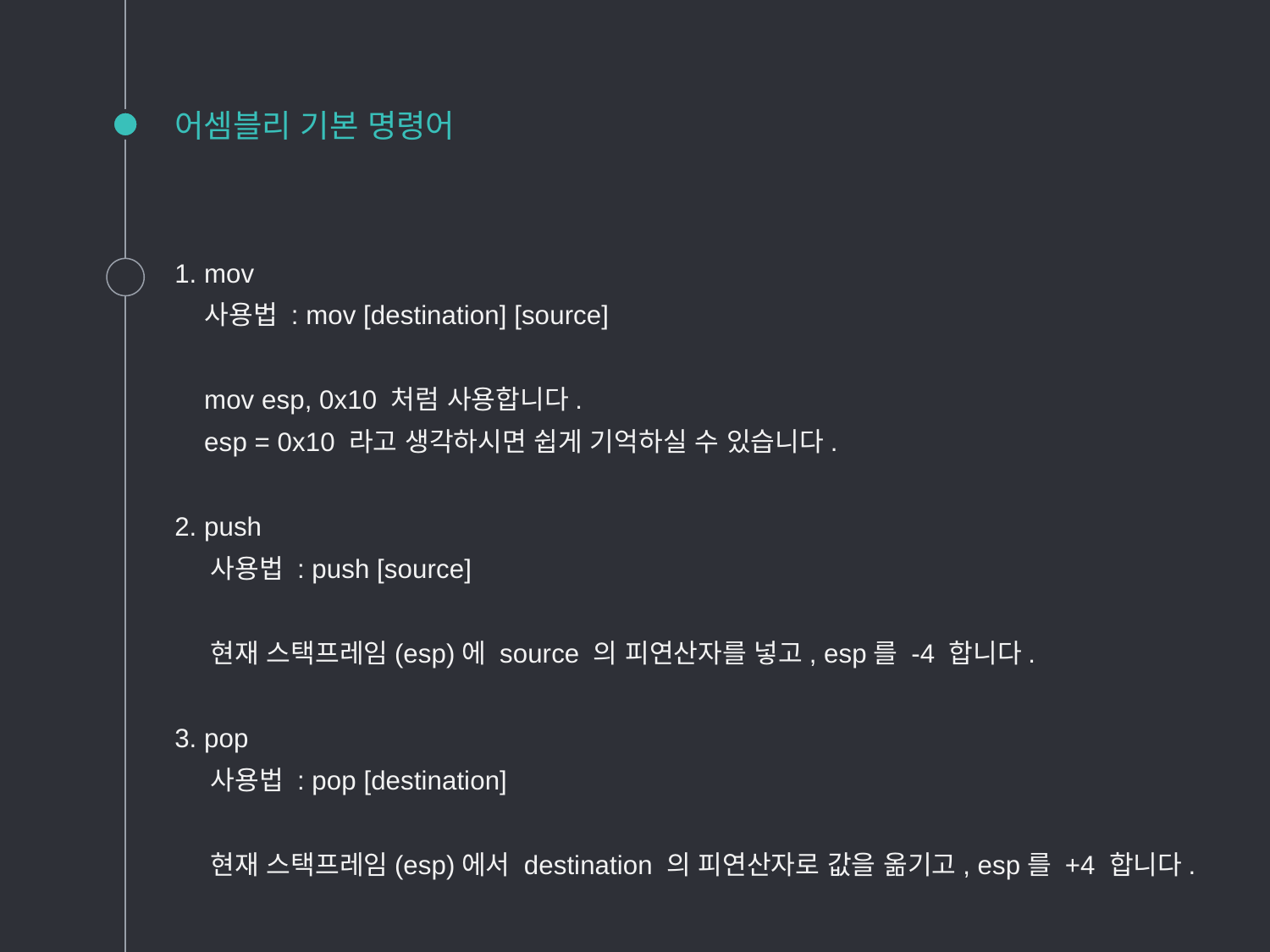

# 어셈블리 기본 명령어
1. mov
    사용법 : mov [destination] [source]

    mov esp, 0x10 처럼 사용합니다.
    esp = 0x10 라고 생각하시면 쉽게 기억하실 수 있습니다.

2. push
    사용법 : push [source]

    현재 스택프레임(esp)에 source 의 피연산자를 넣고, esp를 -4 합니다.

3. pop
    사용법 : pop [destination]

    현재 스택프레임(esp)에서 destination 의 피연산자로 값을 옮기고, esp를 +4 합니다.